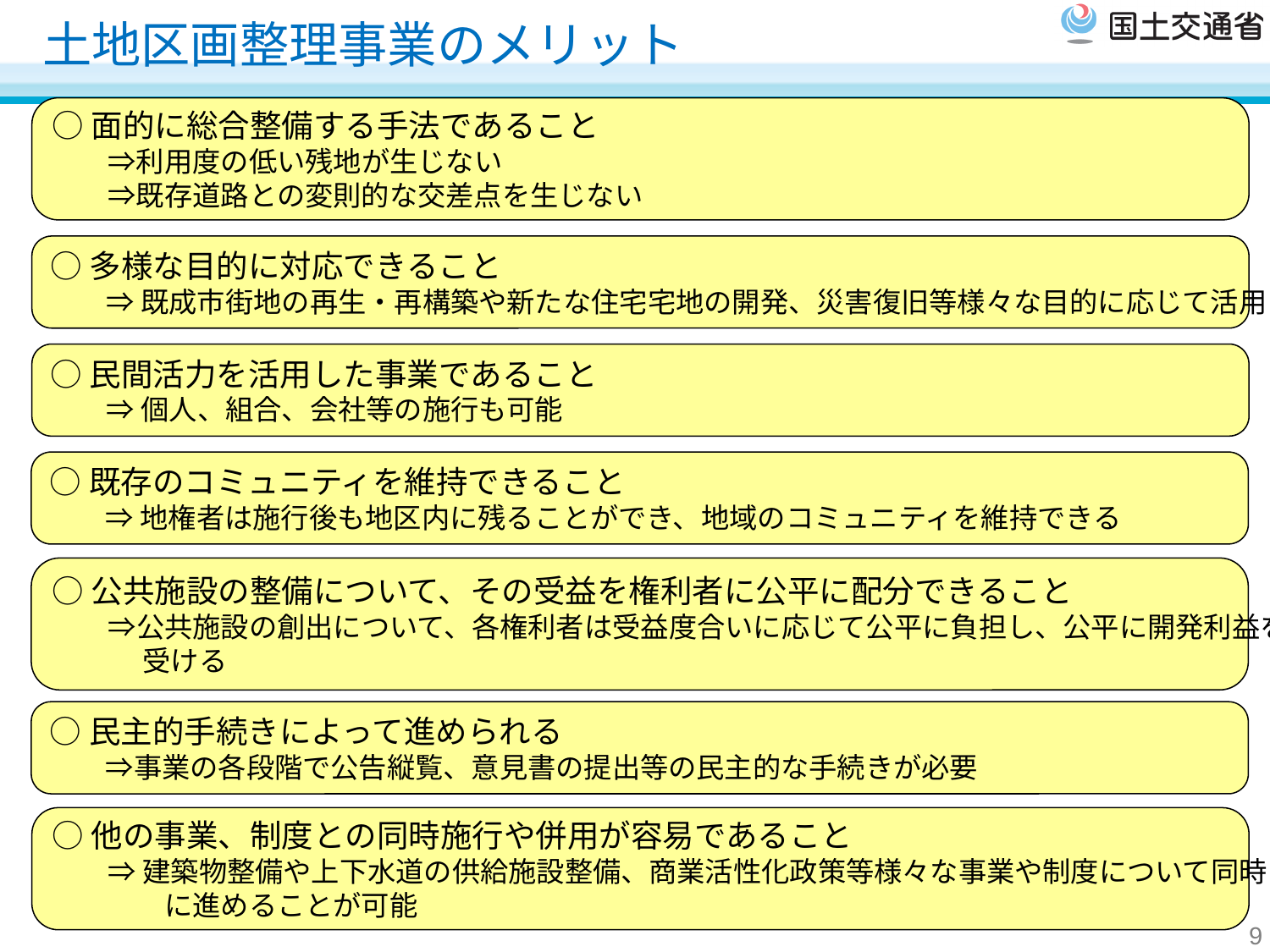

土地区画整理事業のメリット
○面的に総合整備する手法であること
　　⇒利用度の低い残地が生じない
　　⇒既存道路との変則的な交差点を生じない
○多様な目的に対応できること
　　⇒ 既成市街地の再生・再構築や新たな住宅宅地の開発、災害復旧等様々な目的に応じて活用
○民間活力を活用した事業であること
　　⇒ 個人、組合、会社等の施行も可能
○既存のコミュニティを維持できること
　　⇒ 地権者は施行後も地区内に残ることができ、地域のコミュニティを維持できる
○公共施設の整備について、その受益を権利者に公平に配分できること
　　⇒公共施設の創出について、各権利者は受益度合いに応じて公平に負担し、公平に開発利益を
　　　 受ける
○民主的手続きによって進められる
　　⇒事業の各段階で公告縦覧、意見書の提出等の民主的な手続きが必要
○他の事業、制度との同時施行や併用が容易であること
　　⇒ 建築物整備や上下水道の供給施設整備、商業活性化政策等様々な事業や制度について同時
　　　　に進めることが可能
9